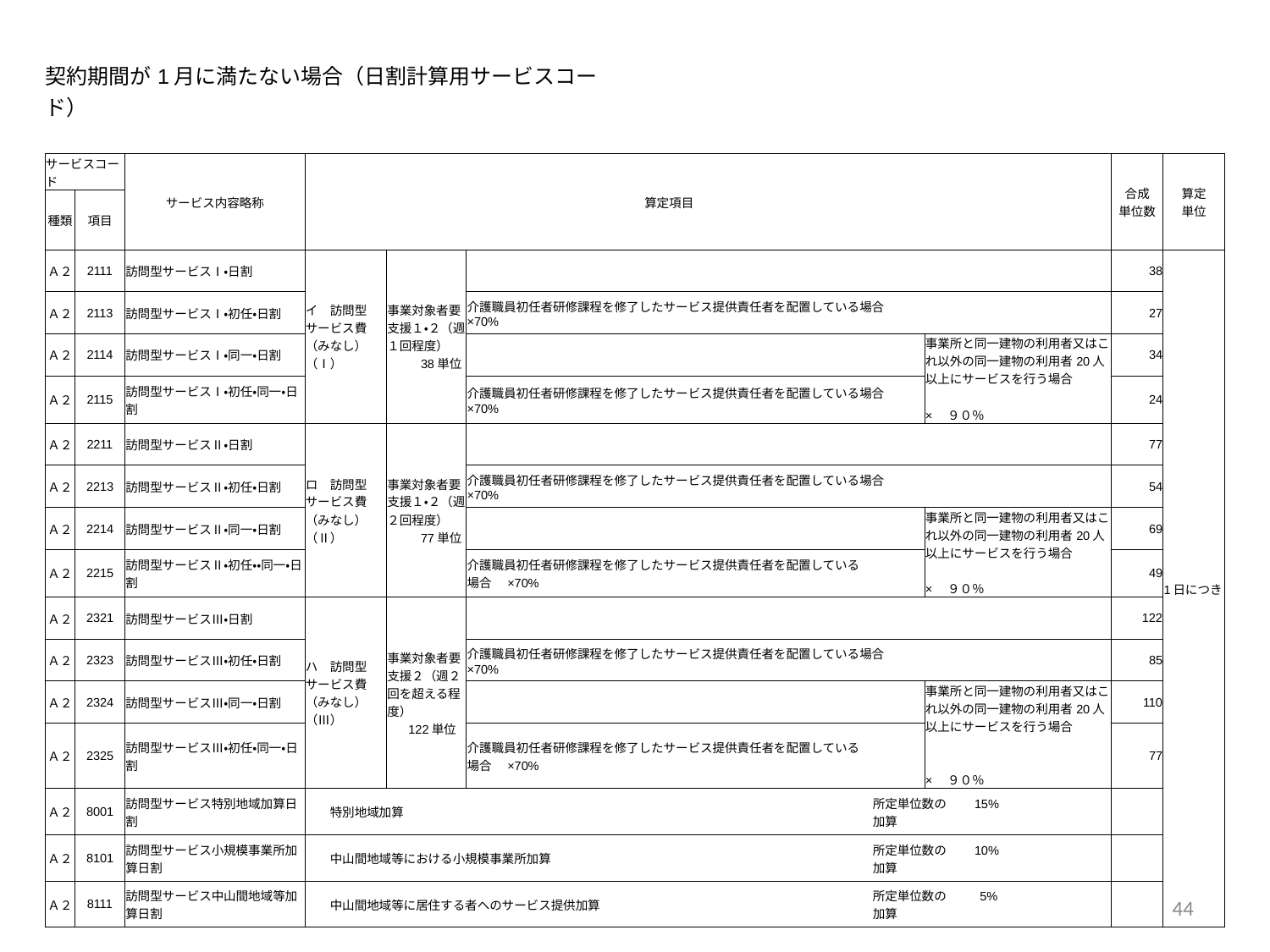

| 契約期間が1月に満たない場合（日割計算用サービスコード） |  |  |  |  |  |  |  |  |  |  |  |  |  |  |  |
| --- | --- | --- | --- | --- | --- | --- | --- | --- | --- | --- | --- | --- | --- | --- | --- |
|  |  |  |  |  |  |  |  |  |  |  |  |  |  |  |  |
| サービスコード |  | サービス内容略称 | 算定項目 |  |  |  |  |  |  |  |  |  |  | 合成 単位数 | 算定 単位 |
| 種類 | 項目 |  |  |  |  |  |  |  |  |  |  |  |  |  |  |
|  |  |  |  |  |  |  |  |  |  |  |  |  |  |  |  |
| Ａ２ | 2111 | 訪問型サービスⅠ・日割 | イ　訪問型サービス費（みなし） （Ⅰ） | 事業対象者要支援１・２（週１回程度） 　　38単位 |  |  |  |  |  |  |  |  |  | 38 | 1日につき |
| Ａ２ | 2113 | 訪問型サービスⅠ・初任・日割 |  |  | 介護職員初任者研修課程を修了したサービス提供責任者を配置している場合　×70% |  |  |  |  |  |  |  |  | 27 |  |
| Ａ２ | 2114 | 訪問型サービスⅠ・同一・日割 |  |  |  |  |  |  |  |  | 事業所と同一建物の利用者又はこれ以外の同一建物の利用者20人以上にサービスを行う場合 　　　　　　　　　　　　　　×　９０％ |  |  | 34 |  |
| Ａ２ | 2115 | 訪問型サービスⅠ・初任・同一・日割 |  |  | 介護職員初任者研修課程を修了したサービス提供責任者を配置している場合　×70% |  |  |  |  |  |  |  |  | 24 |  |
| Ａ２ | 2211 | 訪問型サービスⅡ・日割 | ロ　訪問型サービス費（みなし） （Ⅱ） | 事業対象者要支援１・２（週２回程度） 　　 77単位 |  |  |  |  |  |  |  |  |  | 77 |  |
| Ａ２ | 2213 | 訪問型サービスⅡ・初任・日割 |  |  | 介護職員初任者研修課程を修了したサービス提供責任者を配置している場合　×70% |  |  |  |  |  |  |  |  | 54 |  |
| Ａ２ | 2214 | 訪問型サービスⅡ・同一・日割 |  |  |  |  |  |  |  |  | 事業所と同一建物の利用者又はこれ以外の同一建物の利用者20人以上にサービスを行う場合 　　　　　　　　　　　　　　×　９０％ |  |  | 69 |  |
| Ａ２ | 2215 | 訪問型サービスⅡ・初任・・同一・日割 |  |  | 介護職員初任者研修課程を修了したサービス提供責任者を配置している場合　×70% |  |  |  |  |  |  |  |  | 49 |  |
| Ａ２ | 2321 | 訪問型サービスⅢ・日割 | ハ　訪問型サービス費（みなし） （Ⅲ） | 事業対象者要支援２（週２回を超える程度） 　122単位 |  |  |  |  |  |  |  |  |  | 122 |  |
| Ａ２ | 2323 | 訪問型サービスⅢ・初任・日割 |  |  | 介護職員初任者研修課程を修了したサービス提供責任者を配置している場合　×70% |  |  |  |  |  |  |  |  | 85 |  |
| Ａ２ | 2324 | 訪問型サービスⅢ・同一・日割 |  |  |  |  |  |  |  |  | 事業所と同一建物の利用者又はこれ以外の同一建物の利用者20人以上にサービスを行う場合 　　　　　　　　　　　　　　×　９０％ |  |  | 110 |  |
| Ａ２ | 2325 | 訪問型サービスⅢ・初任・同一・日割 |  |  | 介護職員初任者研修課程を修了したサービス提供責任者を配置している場合　×70% |  |  |  |  |  |  |  |  | 77 |  |
| Ａ２ | 8001 | 訪問型サービス特別地域加算日割 | 特別地域加算 |  |  |  |  |  |  | 所定単位数の　　15%　　加算 |  |  |  |  |  |
| Ａ２ | 8101 | 訪問型サービス小規模事業所加算日割 | 中山間地域等における小規模事業所加算 |  |  |  |  |  |  | 所定単位数の　　10%　　加算 |  |  |  |  |  |
| Ａ２ | 8111 | 訪問型サービス中山間地域等加算日割 | 中山間地域等に居住する者へのサービス提供加算 |  |  |  |  |  |  | 所定単位数の　　 5%　　加算 |  |  |  |  |  |
44